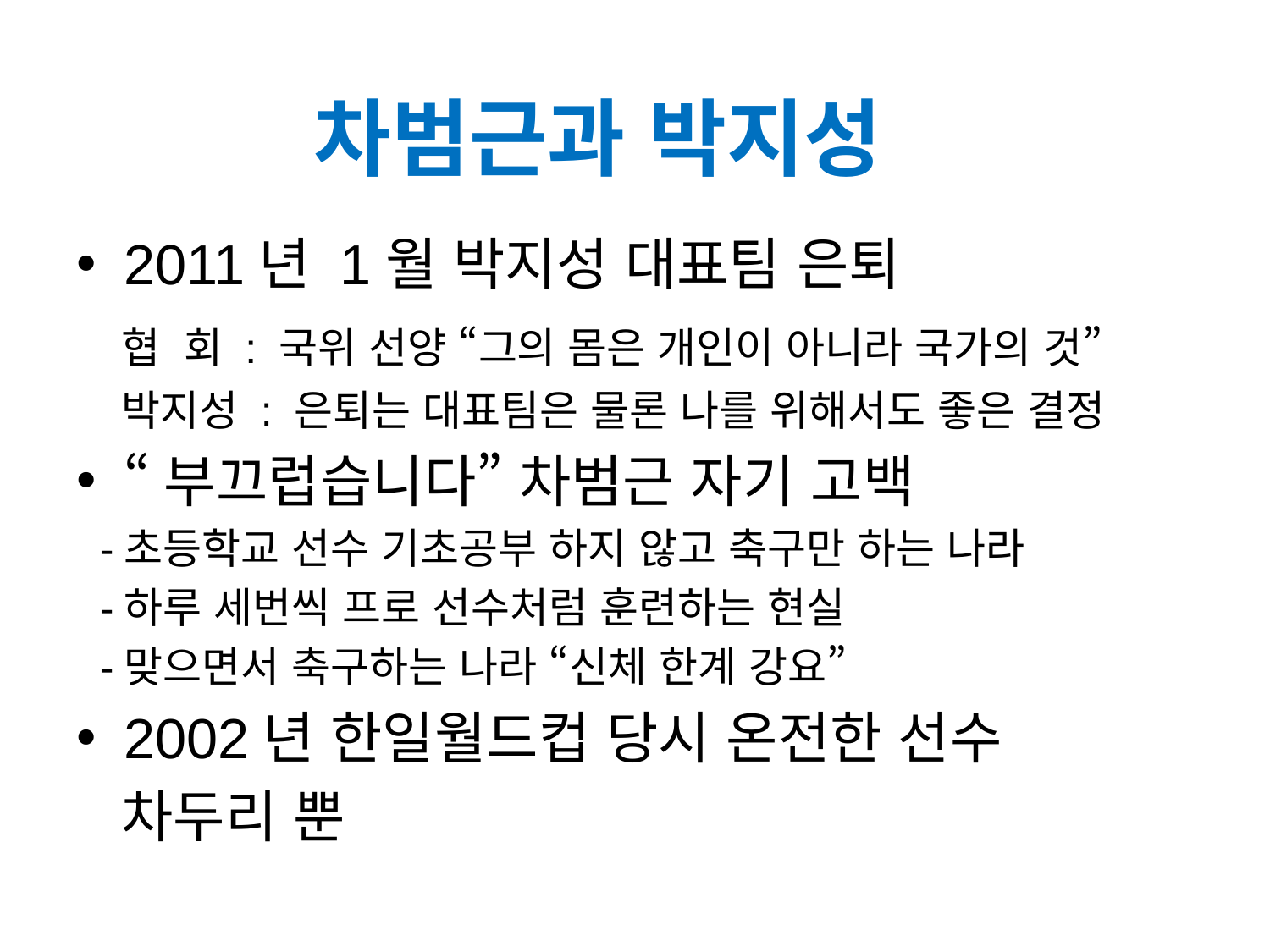

# 차범근과 박지성
2011년 1월 박지성 대표팀 은퇴
  협  회 : 국위 선양 “그의 몸은 개인이 아니라 국가의 것”
   박지성 : 은퇴는 대표팀은 물론 나를 위해서도 좋은 결정
“부끄럽습니다” 차범근 자기 고백
  -초등학교 선수 기초공부 하지 않고 축구만 하는 나라
  -하루 세번씩 프로 선수처럼 훈련하는 현실
  -맞으면서 축구하는 나라 “신체 한계 강요”
2002년 한일월드컵 당시 온전한 선수
  차두리 뿐